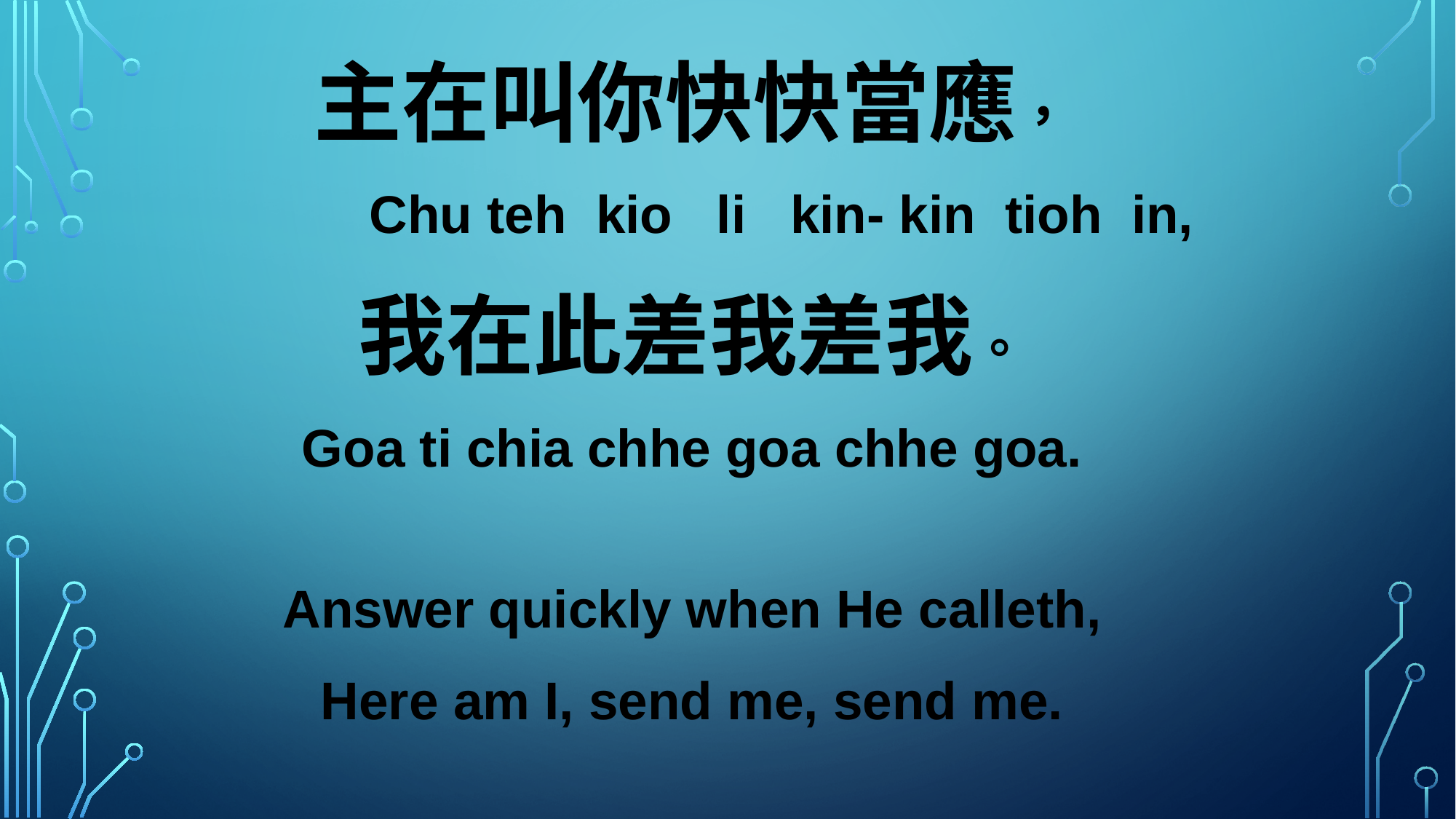

主在叫你快快當應，
                  Chu teh  kio   li   kin- kin  tioh  in,
我在此差我差我。
Goa ti chia chhe goa chhe goa.

Answer quickly when He calleth,
Here am I, send me, send me.